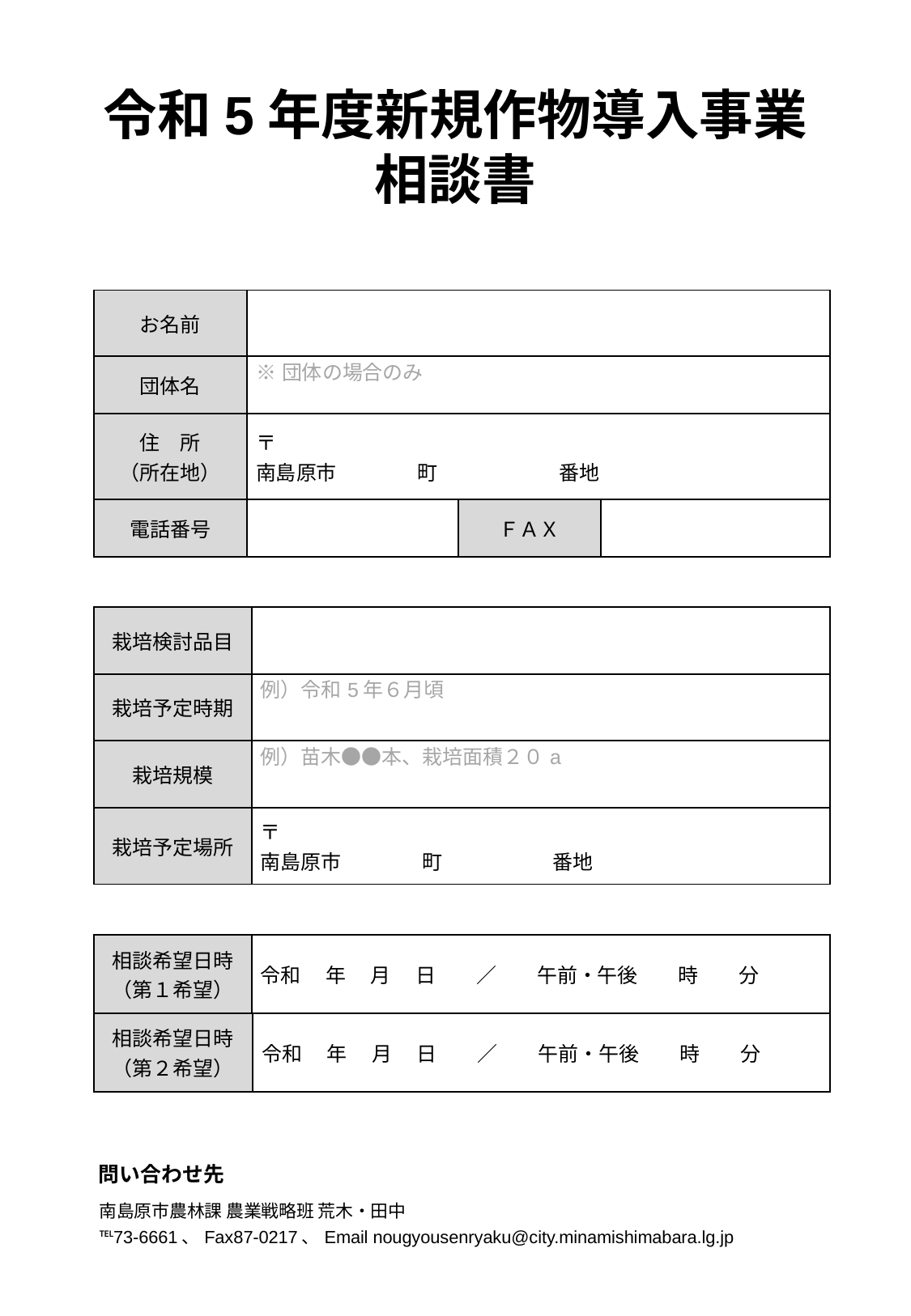

令和5年度新規作物導入事業
相談書
| お名前 |  |  |  |
| --- | --- | --- | --- |
| 団体名 | ※団体の場合のみ |  |  |
| 住　所 （所在地） | 〒　 南島原市　　　　町　　　　　　番地 |  |  |
| 電話番号 |  | ＦＡＸ |  |
| 栽培検討品目 |  |
| --- | --- |
| 栽培予定時期 | 例）令和5年６月頃 |
| 栽培規模 | 例）苗木●●本、栽培面積２０a |
| 栽培予定場所 | 〒 南島原市　　　　町　　 　　　 番地 |
| 相談希望日時 （第１希望） | 令和　 年　 月 　日　　／　　午前・午後　　時　　分 |
| --- | --- |
| 相談希望日時 （第２希望） | 令和　 年 　月 　日　　／　　午前・午後　　時　　分 |
| --- | --- |
問い合わせ先
南島原市農林課 農業戦略班 荒木・田中
℡73‐6661、Fax87-0217、Email nougyousenryaku@city.minamishimabara.lg.jp